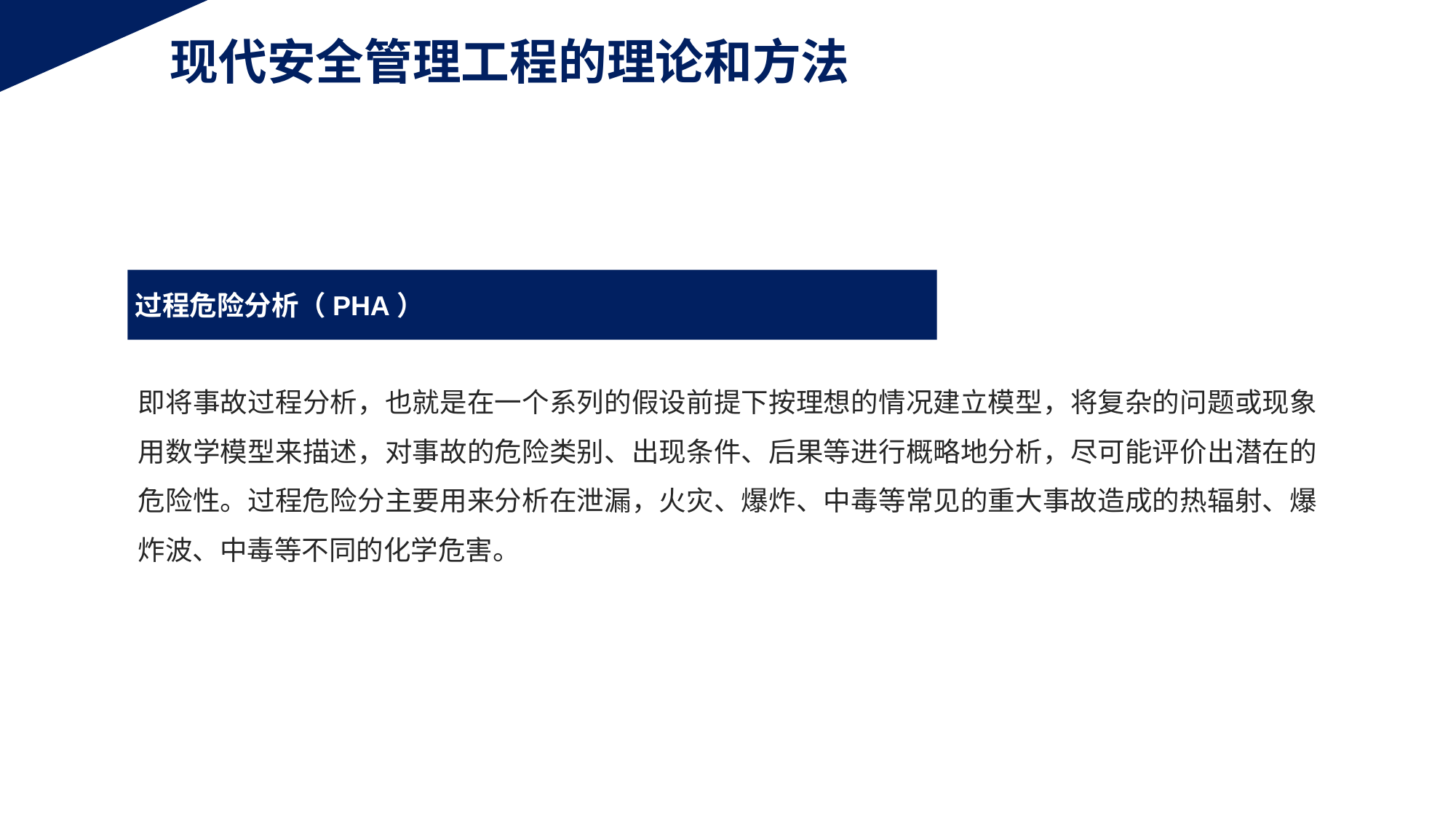

现代安全管理工程的理论和方法

过程危险分析（PHA）
即将事故过程分析，也就是在一个系列的假设前提下按理想的情况建立模型，将复杂的问题或现象用数学模型来描述，对事故的危险类别、出现条件、后果等进行概略地分析，尽可能评价出潜在的危险性。过程危险分主要用来分析在泄漏，火灾、爆炸、中毒等常见的重大事故造成的热辐射、爆炸波、中毒等不同的化学危害。